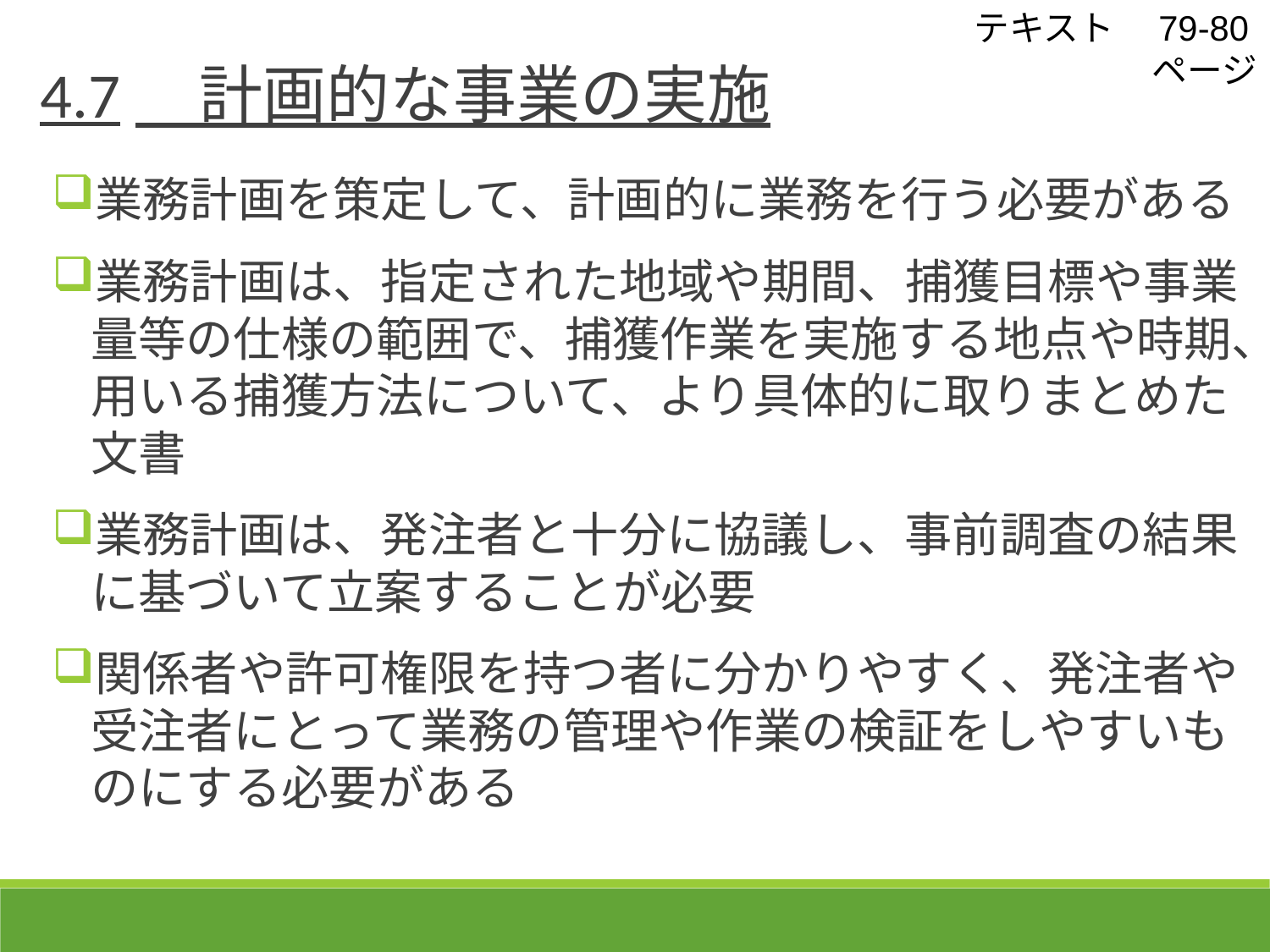

テキスト　79-80ページ
4.7　計画的な事業の実施
業務計画を策定して、計画的に業務を行う必要がある
業務計画は、指定された地域や期間、捕獲目標や事業量等の仕様の範囲で、捕獲作業を実施する地点や時期、用いる捕獲方法について、より具体的に取りまとめた文書
業務計画は、発注者と十分に協議し、事前調査の結果に基づいて立案することが必要
関係者や許可権限を持つ者に分かりやすく、発注者や受注者にとって業務の管理や作業の検証をしやすいものにする必要がある